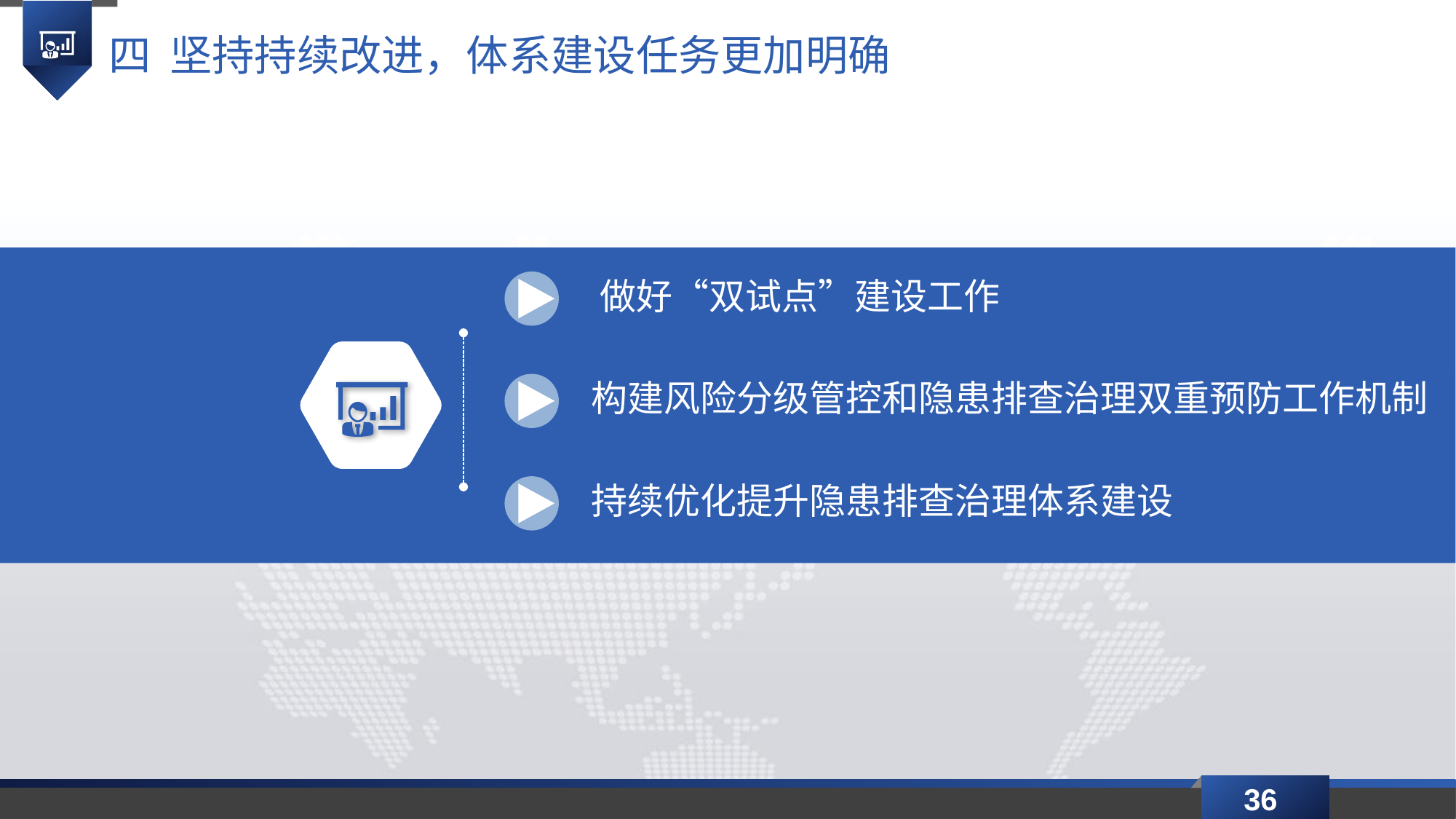

四  坚持持续改进，体系建设任务更加明确

做好“双试点”建设工作

构建风险分级管控和隐患排查治理双重预防工作机制

持续优化提升隐患排查治理体系建设

36

延时符